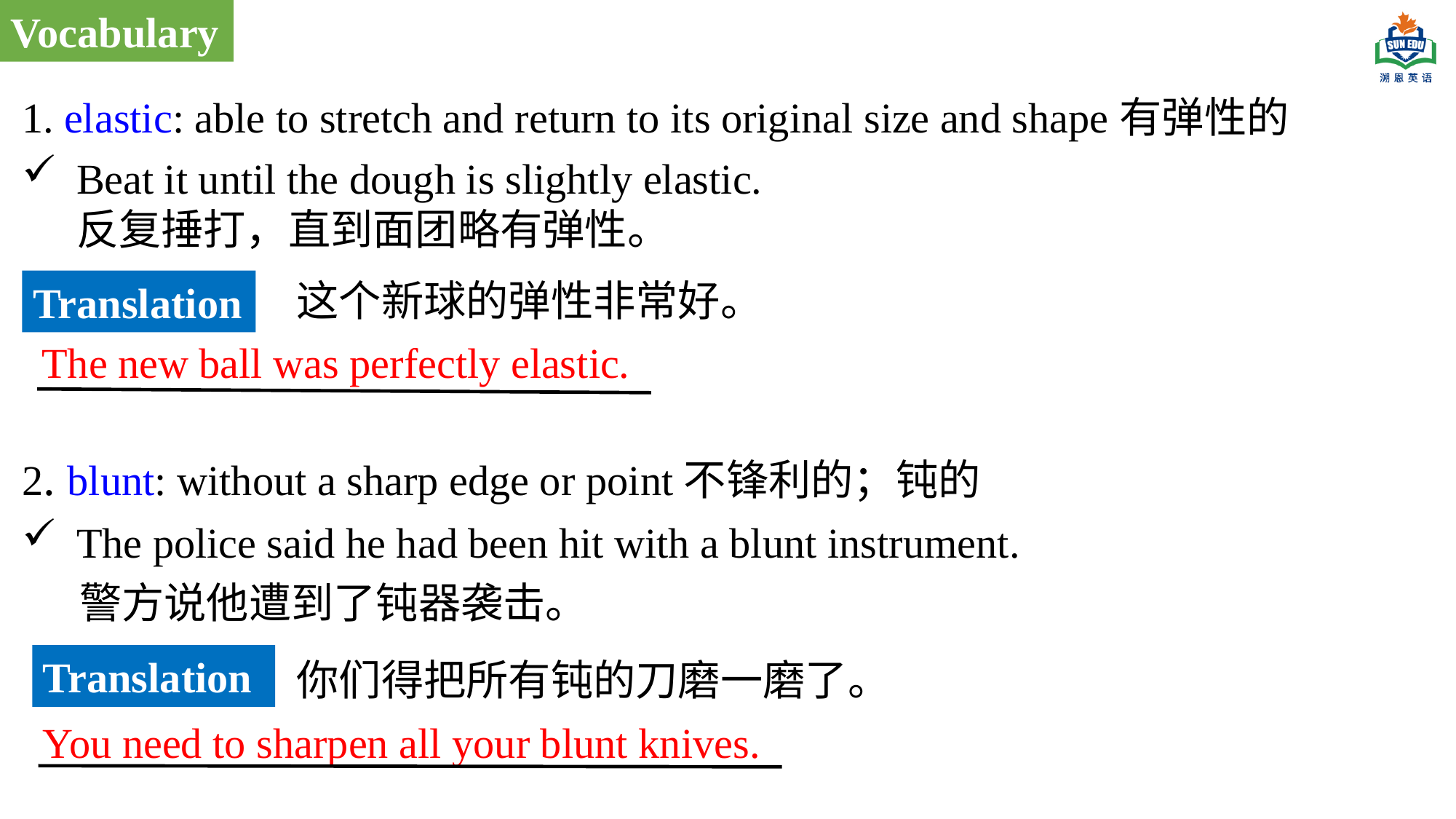

Vocabulary
1. elastic: able to stretch and return to its original size and shape有弹性的
Beat it until the dough is slightly elastic.                                                          反复捶打，直到面团略有弹性。

2. blunt: without a sharp edge or point不锋利的；钝的
The police said he had been hit with a blunt instrument.
     警方说他遭到了钝器袭击。
这个新球的弹性非常好。
Translation
The new ball was perfectly elastic.
Translation
你们得把所有钝的刀磨一磨了。
You need to sharpen all your blunt knives.